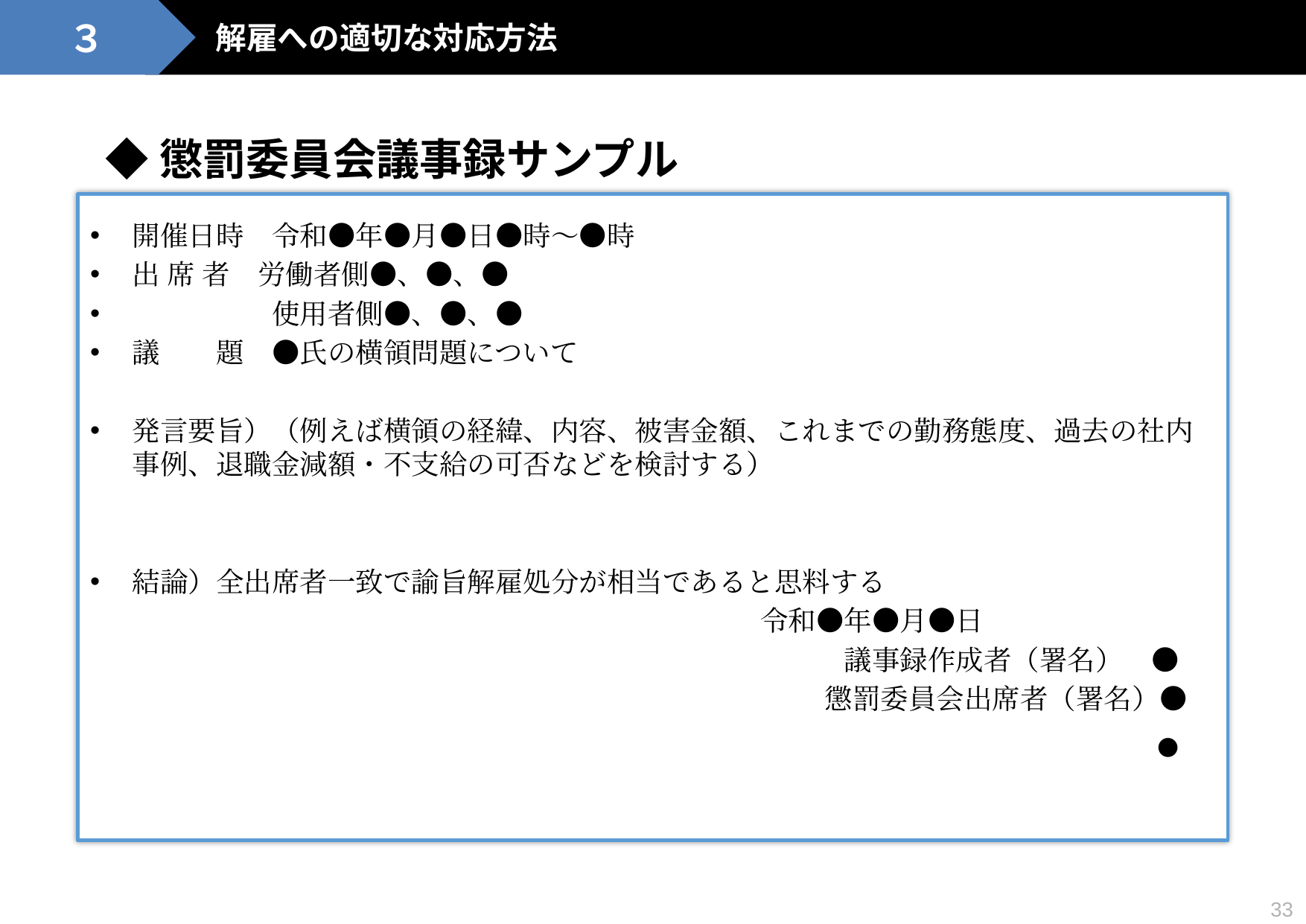

３
解雇への適切な対応方法
◆懲罰委員会議事録サンプル

開催日時　令和●年●月●日●時～●時
出 席 者　労働者側●、●、●
　　　　　使用者側●、●、●
議　　題　●氏の横領問題について

発言要旨）（例えば横領の経緯、内容、被害金額、これまでの勤務態度、過去の社内事例、退職金減額・不支給の可否などを検討する）

結論）全出席者一致で諭旨解雇処分が相当であると思料する
　　　　　　　　　　　　　　　　　　　　　　　　令和●年●月●日
　　　　　　　　　　　　　　　　　　　　　　　　　　　議事録作成者（署名）　●
懲罰委員会出席者（署名）●
　　　　　　　　　　　　　　　　　　　　　　　　　　　　　　　　　　　　　　　　　　　　　　　　　●

33